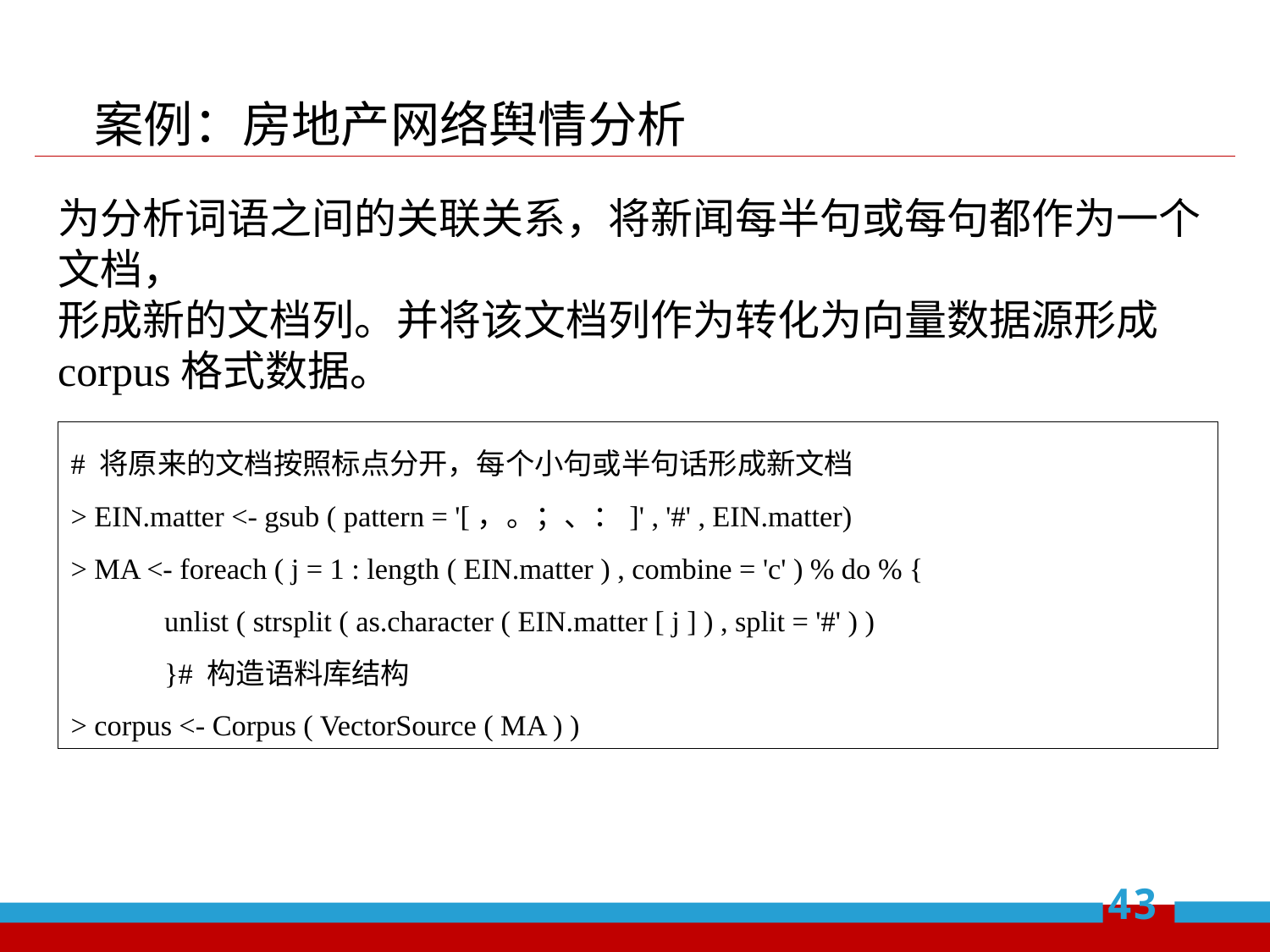

案例：房地产网络舆情分析
为分析词语之间的关联关系，将新闻每半句或每句都作为一个文档，
形成新的文档列。并将该文档列作为转化为向量数据源形成corpus格式数据。
# 将原来的文档按照标点分开，每个小句或半句话形成新文档
> EIN.matter <- gsub ( pattern = '[，。；、：]' , '#' , EIN.matter)
> MA <- foreach ( j = 1 : length ( EIN.matter ) , combine = 'c' ) % do % {
             unlist ( strsplit ( as.character ( EIN.matter [ j ] ) , split = '#' ) )
             }# 构造语料库结构
> corpus <- Corpus ( VectorSource ( MA ) )